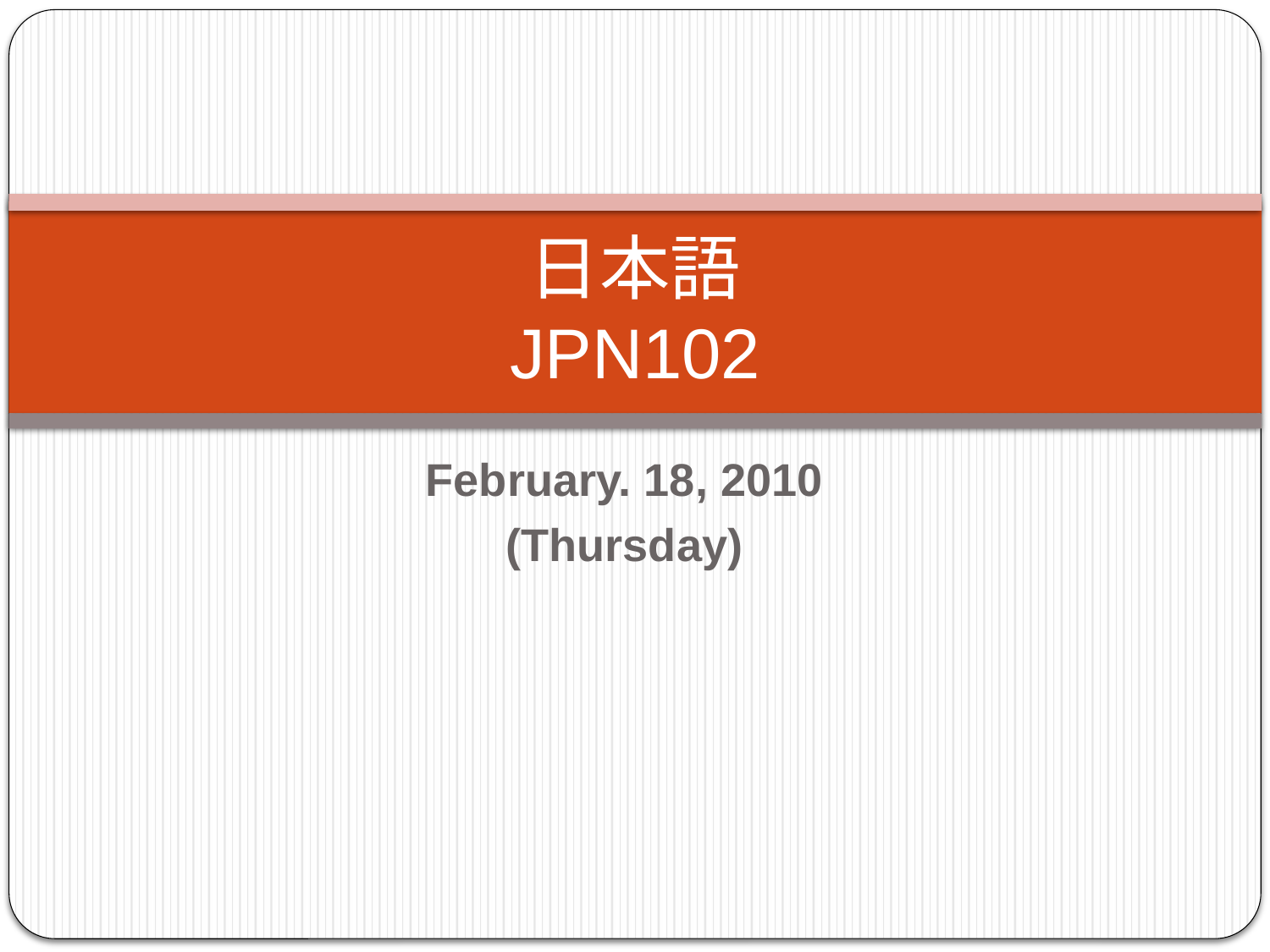

# 日本語 JPN102
February. 18, 2010
(Thursday)